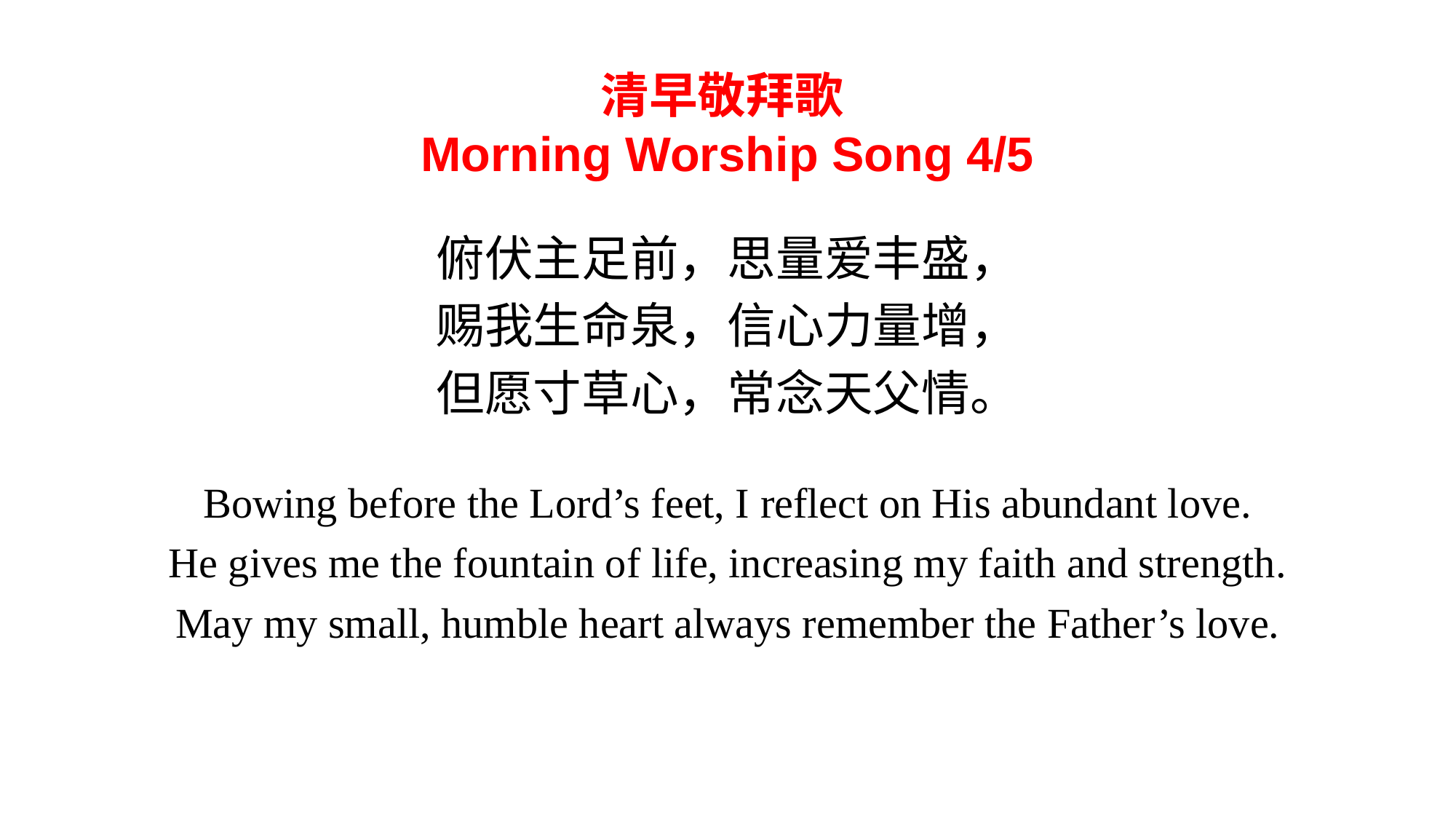

# 清早敬拜歌 Morning Worship Song 4/5
俯伏主足前，思量爱丰盛，
赐我生命泉，信心力量增，
但愿寸草心，常念天父情。

Bowing before the Lord’s feet, I reflect on His abundant love.
He gives me the fountain of life, increasing my faith and strength.
May my small, humble heart always remember the Father’s love.